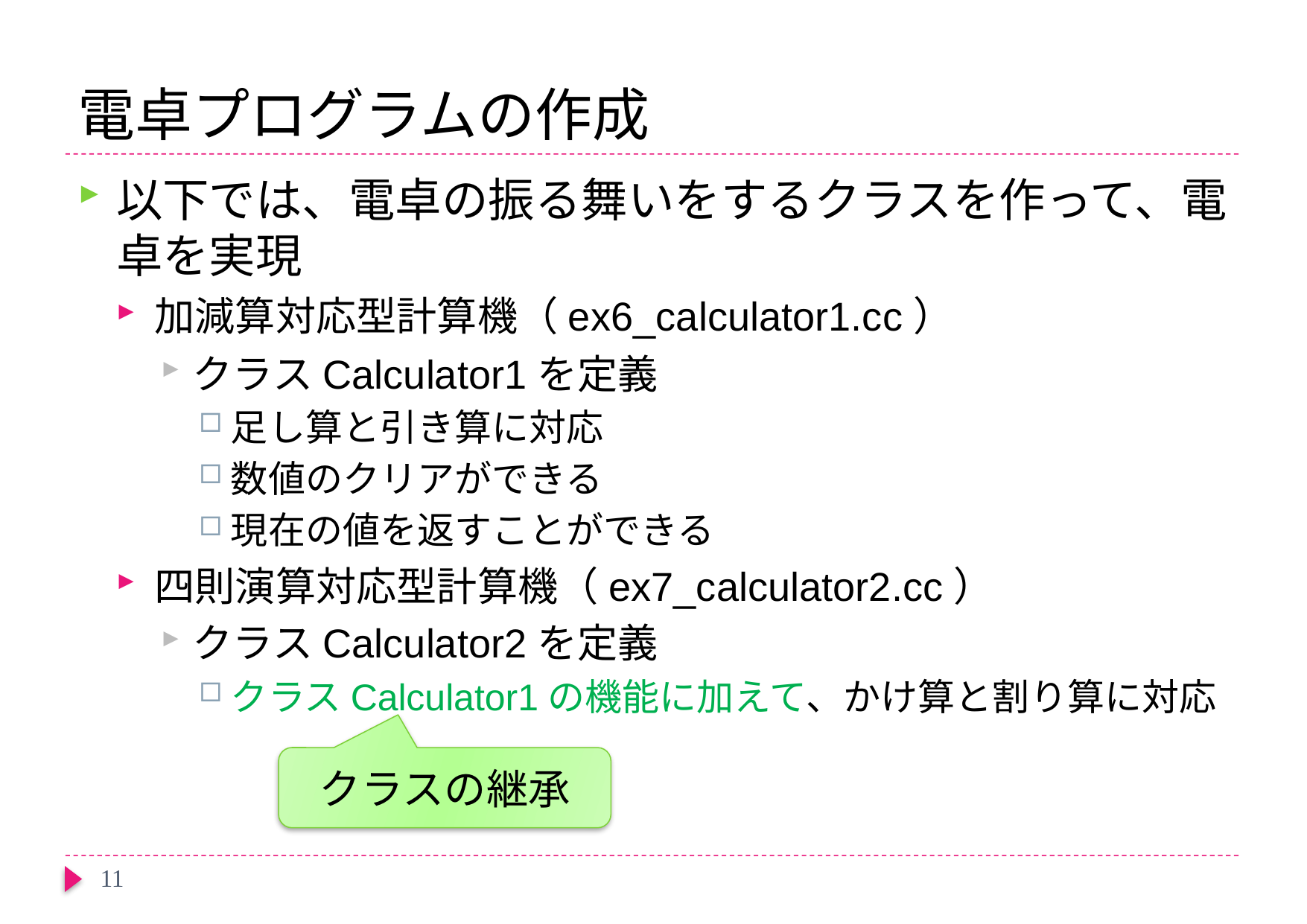

# 電卓プログラムの作成
以下では、電卓の振る舞いをするクラスを作って、電卓を実現
加減算対応型計算機（ex6_calculator1.cc）
クラスCalculator1を定義
足し算と引き算に対応
数値のクリアができる
現在の値を返すことができる
四則演算対応型計算機（ex7_calculator2.cc）
クラスCalculator2を定義
クラスCalculator1の機能に加えて、かけ算と割り算に対応

クラスの継承
11